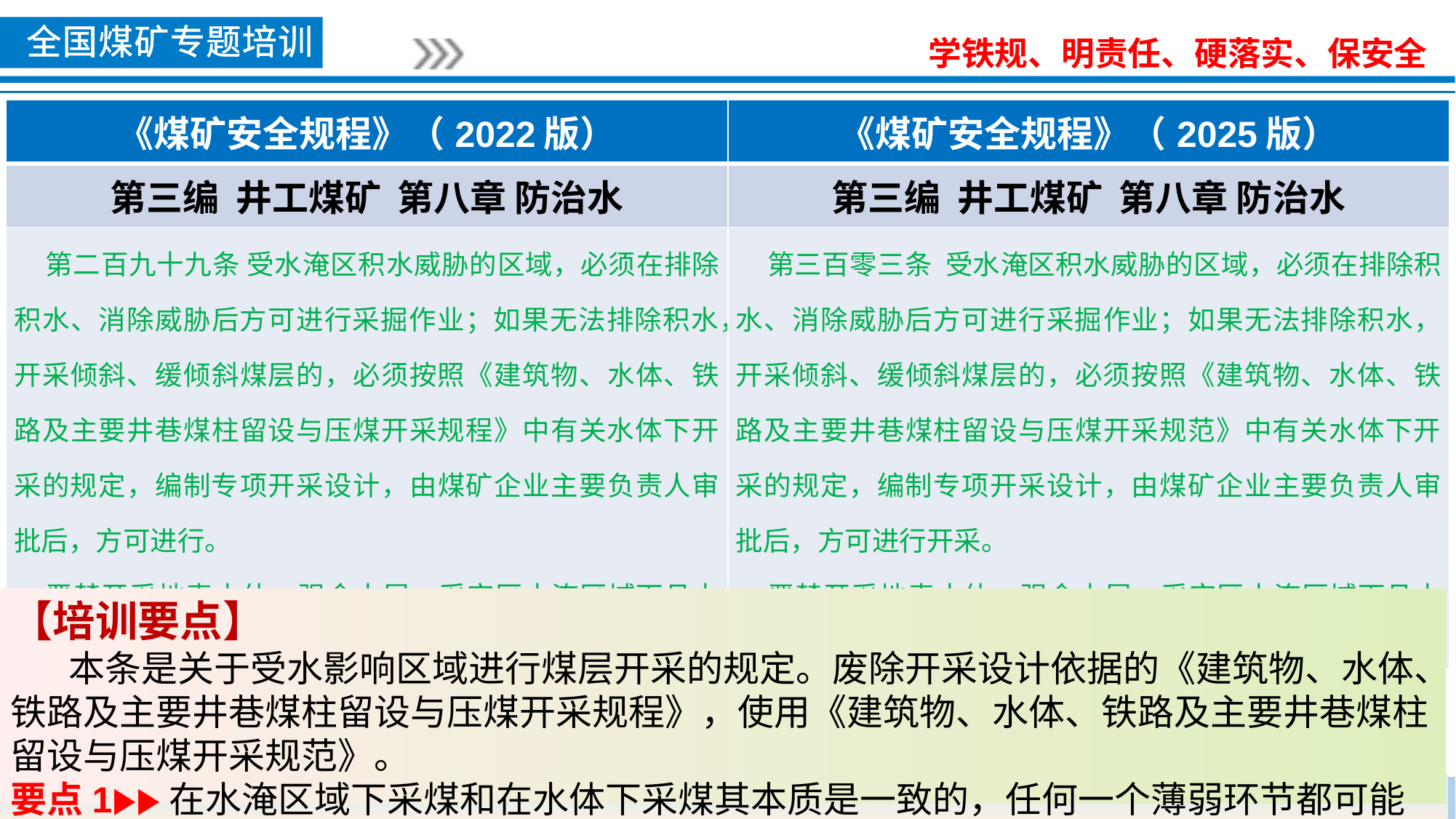

| 《煤矿安全规程》（2022版） | 《煤矿安全规程》（2025版） |
| --- | --- |
| 第三编 井工煤矿 第八章 防治水 | 第三编 井工煤矿 第八章 防治水 |
| 第二百九十九条 受水淹区积水威胁的区域，必须在排除积水、消除威胁后方可进行采掘作业；如果无法排除积水，开采倾斜、缓倾斜煤层的，必须按照《建筑物、水体、铁路及主要井巷煤柱留设与压煤开采规程》中有关水体下开采的规定，编制专项开采设计，由煤矿企业主要负责人审批后，方可进行。 严禁开采地表水体、强含水层、采空区水淹区域下且水患威胁未消除的急倾斜煤层。 | 第三百零三条 受水淹区积水威胁的区域，必须在排除积水、消除威胁后方可进行采掘作业；如果无法排除积水，开采倾斜、缓倾斜煤层的，必须按照《建筑物、水体、铁路及主要井巷煤柱留设与压煤开采规范》中有关水体下开采的规定，编制专项开采设计，由煤矿企业主要负责人审批后，方可进行开采。 严禁开采地表水体、强含水层、采空区水淹区域下且水患威胁未消除的急倾斜煤层。 |
【培训要点】
      本条是关于受水影响区域进行煤层开采的规定。废除开采设计依据的《建筑物、水体、铁路及主要井巷煤柱留设与压煤开采规程》，使用《建筑物、水体、铁路及主要井巷煤柱留设与压煤开采规范》。
要点1▶▶在水淹区域下采煤和在水体下采煤其本质是一致的，任何一个薄弱环节都可能